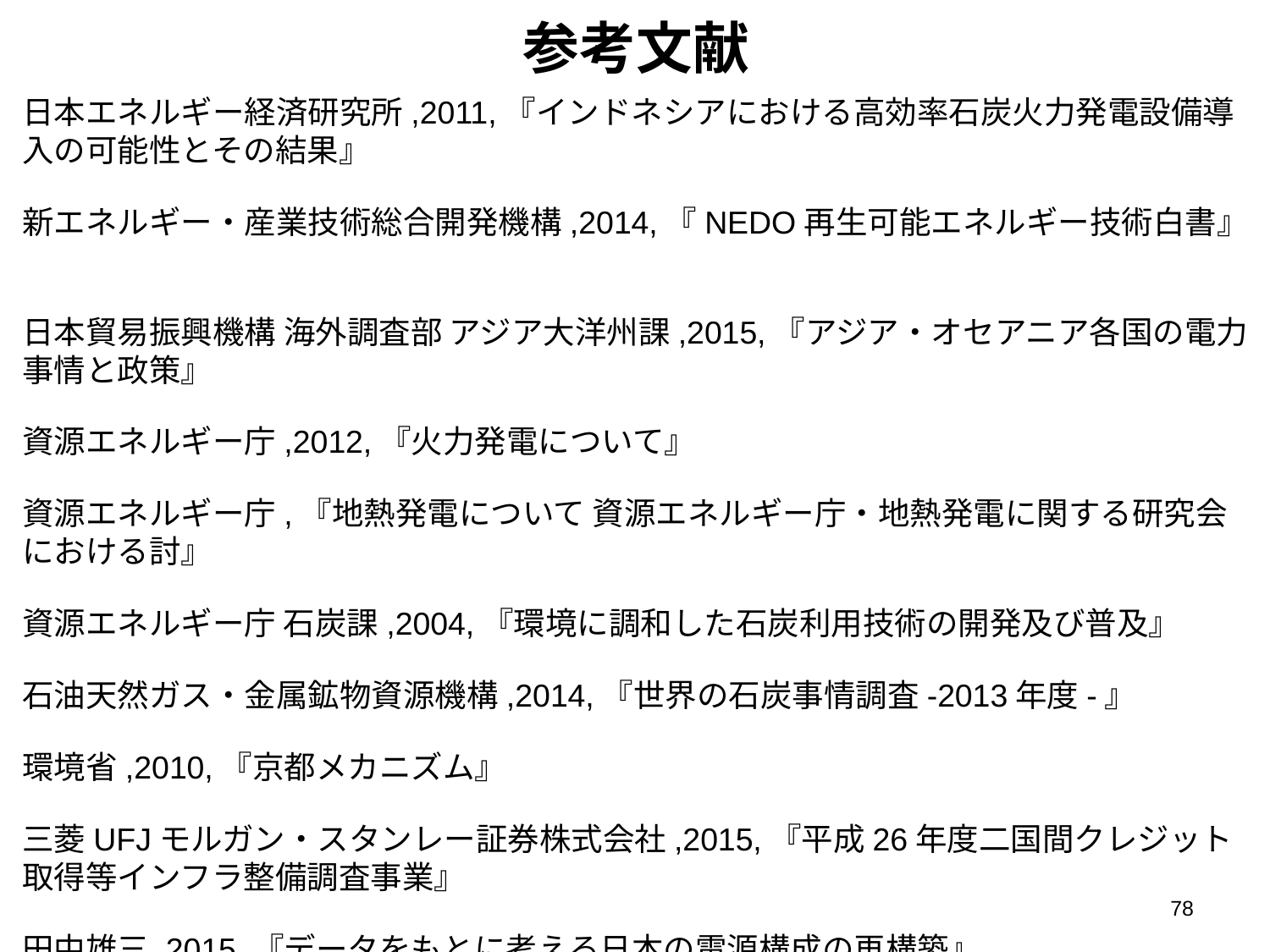

参考文献

日本エネルギー経済研究所,2011,『インドネシアにおける高効率石炭火力発電設備導入の可能性とその結果』

新エネルギー・産業技術総合開発機構,2014,『NEDO再生可能エネルギー技術白書』

日本貿易振興機構 海外調査部 アジア大洋州課,2015,『アジア・オセアニア各国の電力事情と政策』

資源エネルギー庁,2012,『火力発電について』

資源エネルギー庁,『地熱発電について 資源エネルギー庁・地熱発電に関する研究会における討』

資源エネルギー庁 石炭課,2004,『環境に調和した石炭利用技術の開発及び普及』

石油天然ガス・金属鉱物資源機構,2014,『世界の石炭事情調査-2013年度-』

環境省,2010,『京都メカニズム』

三菱UFJモルガン・スタンレー証券株式会社,2015,『平成26年度二国間クレジット取得等インフラ整備調査事業』

田中雄三,2015,『データをもとに考える日本の電源構成の再構築』

78